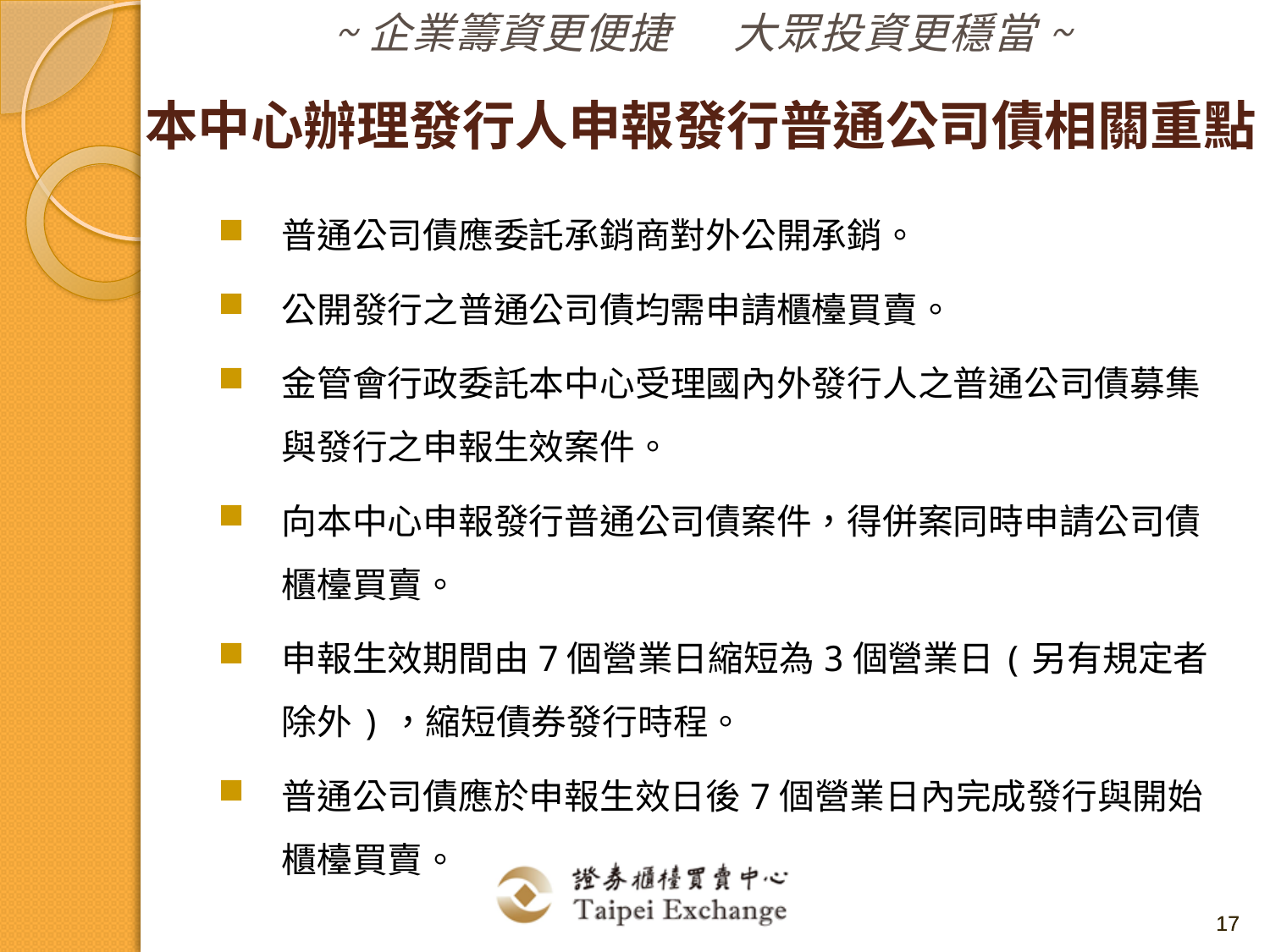

本中心辦理發行人申報發行普通公司債相關重點
普通公司債應委託承銷商對外公開承銷。
公開發行之普通公司債均需申請櫃檯買賣。
金管會行政委託本中心受理國內外發行人之普通公司債募集與發行之申報生效案件。
向本中心申報發行普通公司債案件，得併案同時申請公司債櫃檯買賣。
申報生效期間由7個營業日縮短為3個營業日(另有規定者除外)，縮短債券發行時程。
普通公司債應於申報生效日後7個營業日內完成發行與開始櫃檯買賣。
17
17